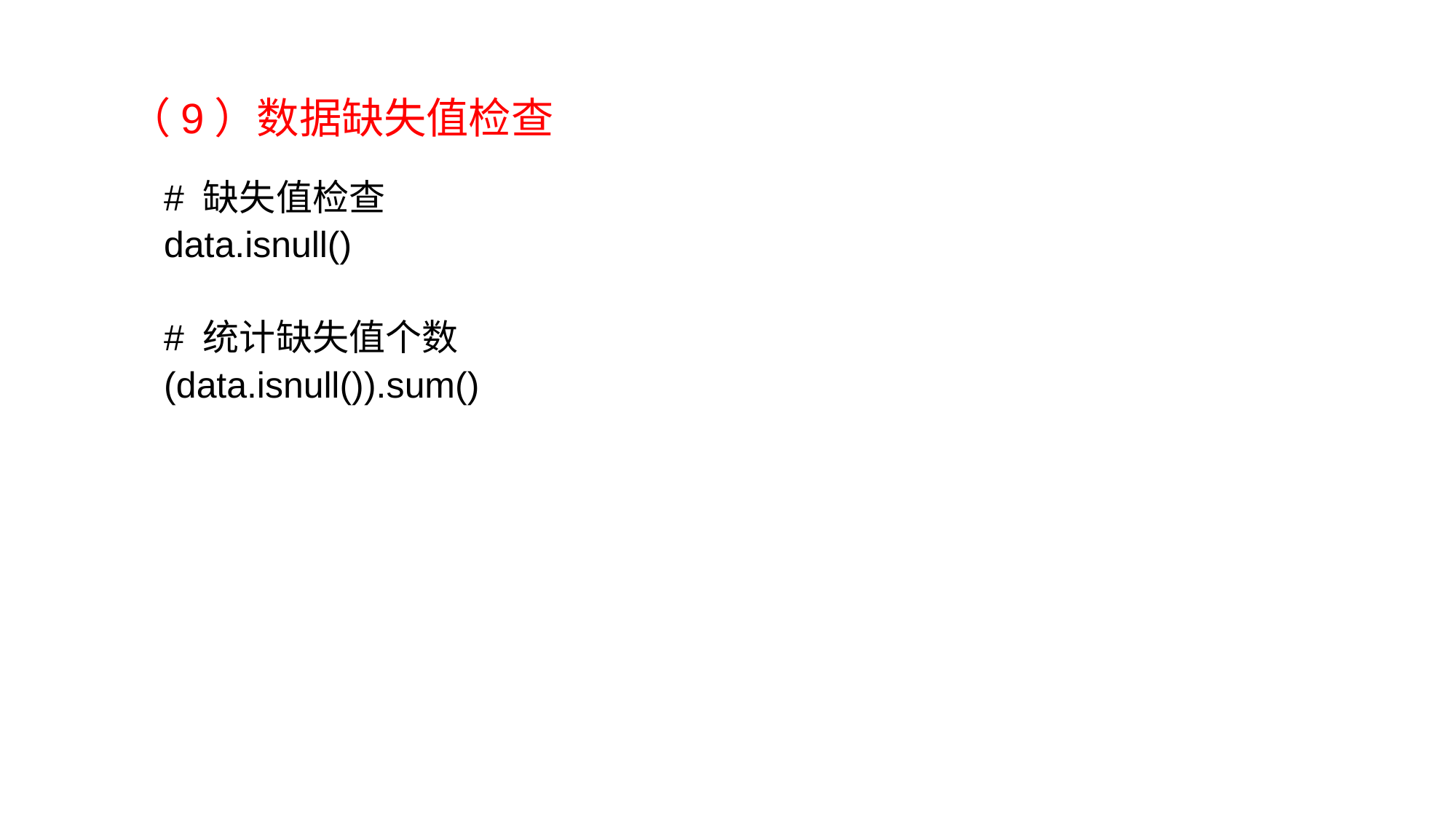

（9）数据缺失值检查
# 缺失值检查
data.isnull()

# 统计缺失值个数
(data.isnull()).sum()